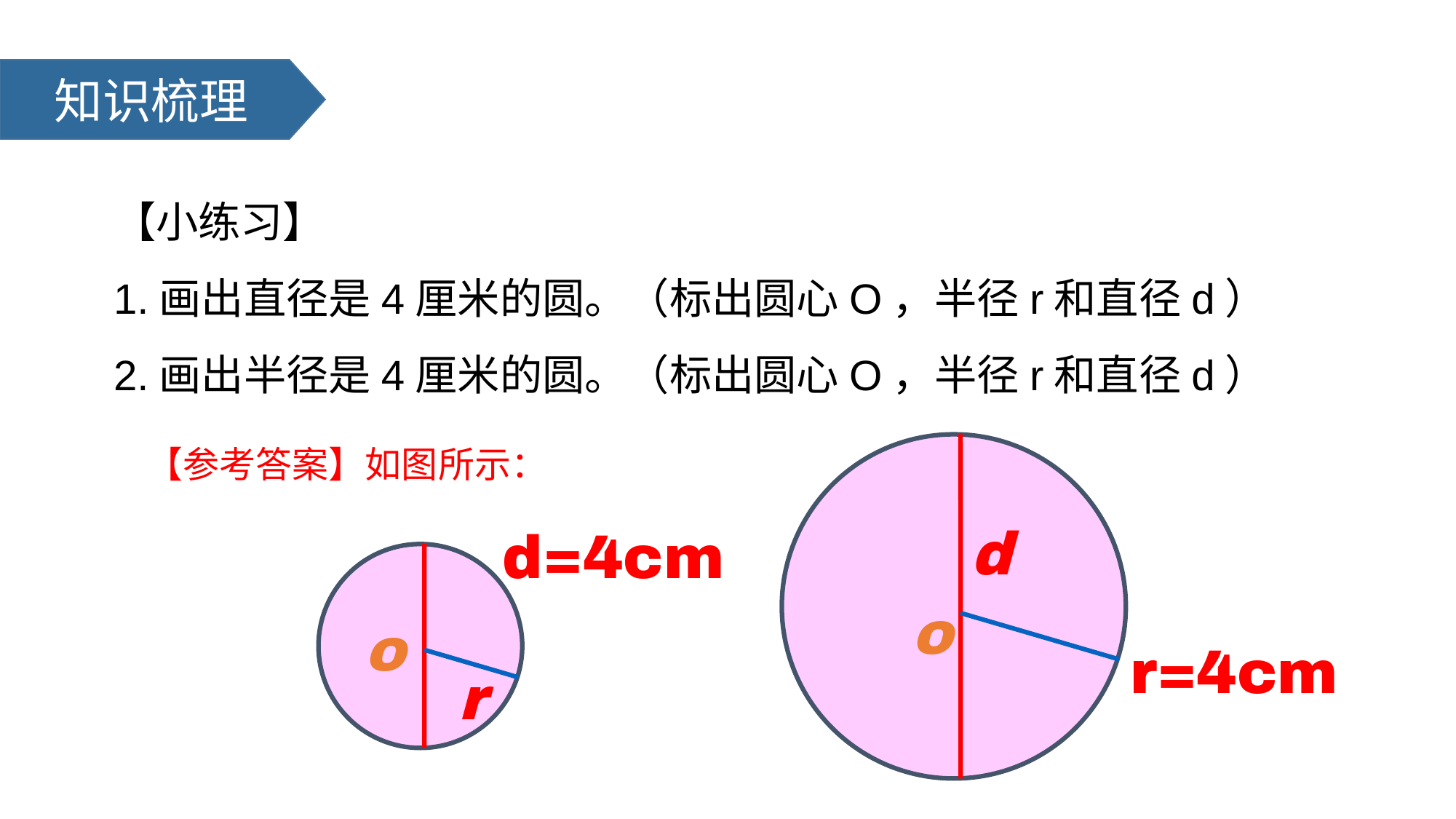

知识梳理
【小练习】
1.画出直径是4厘米的圆。（标出圆心O，半径r和直径d）
2.画出半径是4厘米的圆。（标出圆心O，半径r和直径d）

d
o

r=4cm
【参考答案】如图所示：
d=4cm

o

r